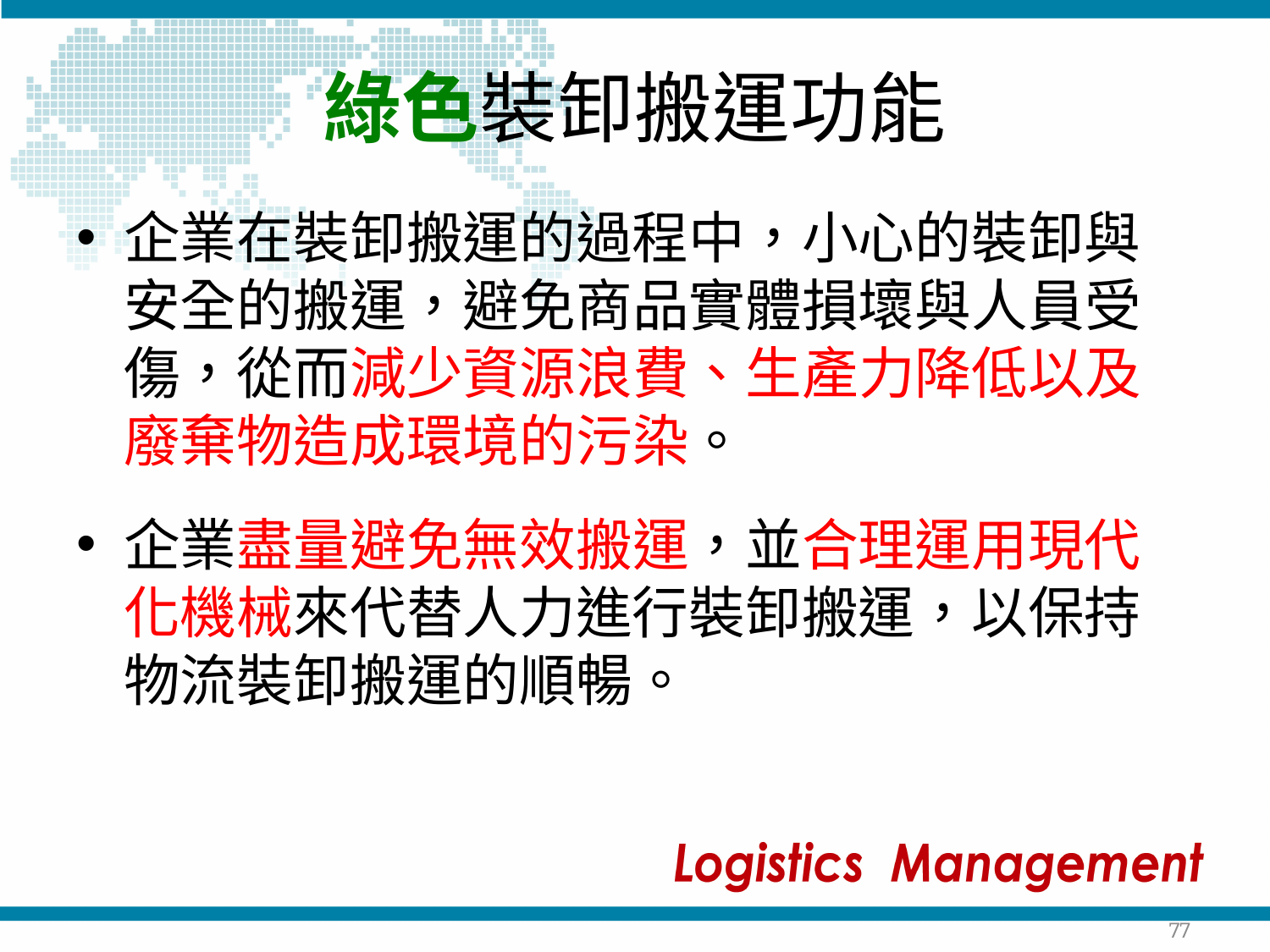

# 綠色裝卸搬運功能
企業在裝卸搬運的過程中，小心的裝卸與安全的搬運，避免商品實體損壞與人員受傷，從而減少資源浪費、生產力降低以及廢棄物造成環境的污染。

企業盡量避免無效搬運，並合理運用現代化機械來代替人力進行裝卸搬運，以保持物流裝卸搬運的順暢。
77